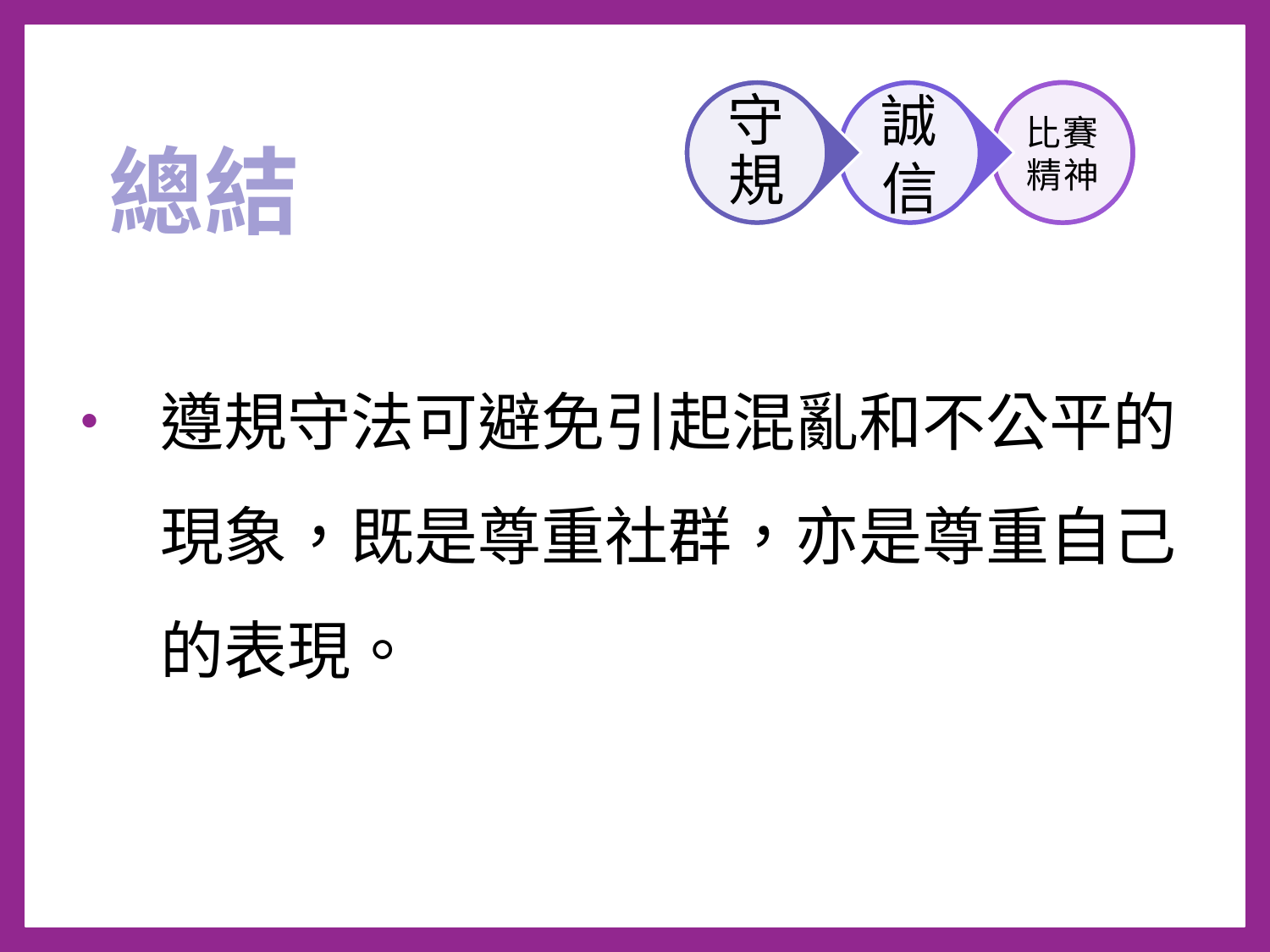

比賽精神
誠信
守規
# 總結
遵規守法可避免引起混亂和不公平的現象，既是尊重社群，亦是尊重自己的表現。